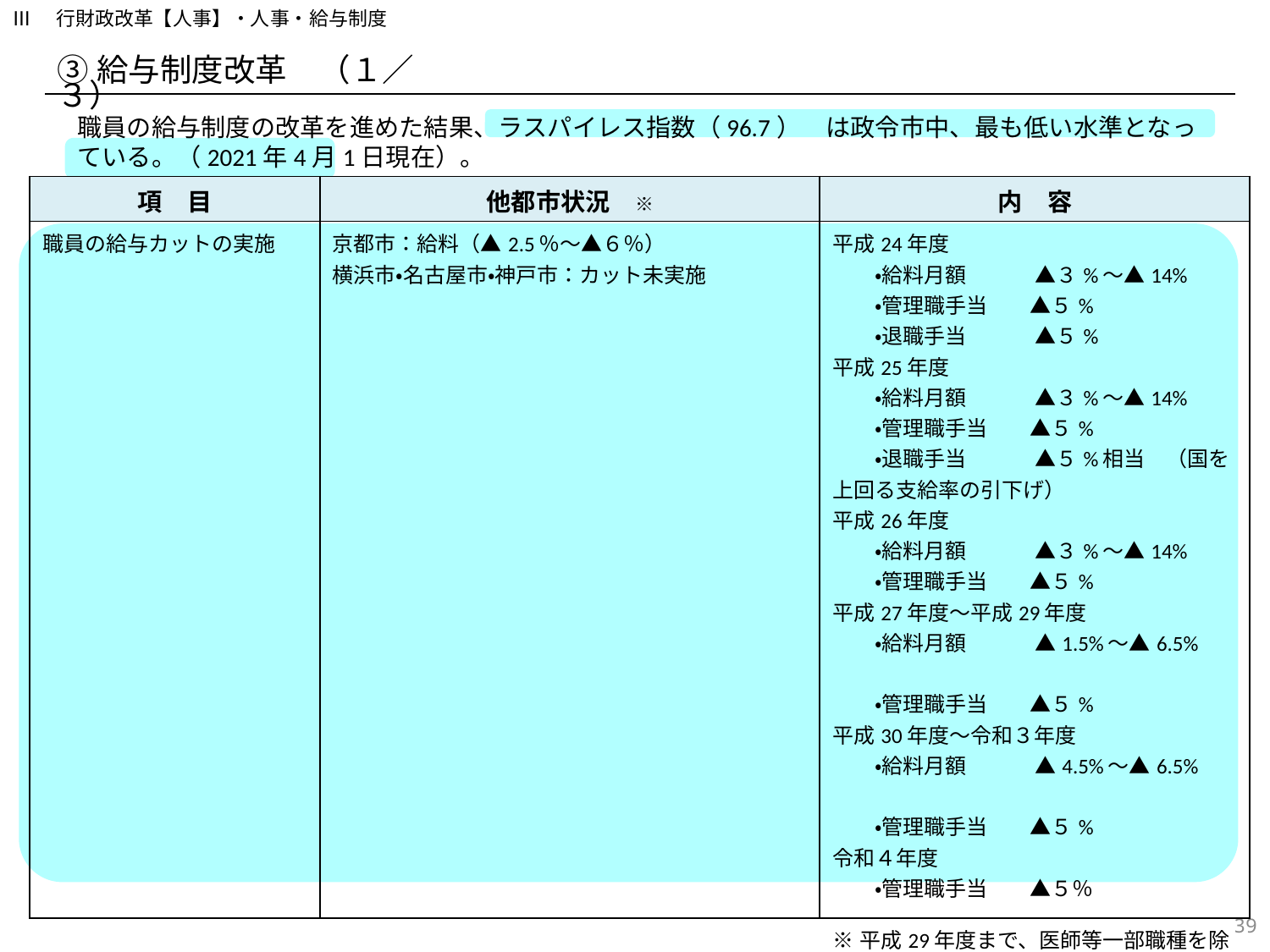

Ⅲ　行財政改革【人事】・人事・給与制度
③給与制度改革　（１／３）
職員の給与制度の改革を進めた結果、ラスパイレス指数（96.7）　は政令市中、最も低い水準となっている。（2021年4月1日現在）。

| 項　目 | 他都市状況　※ | 内　容 |
| --- | --- | --- |
| 職員の給与カットの実施 | 京都市：給料（▲2.5％～▲６％） 横浜市・名古屋市・神戸市：カット未実施 | 平成24年度 　　・給料月額　　　 ▲３%～▲14%　　 　　・管理職手当　　▲５% 　　・退職手当　　　 ▲５% 平成25年度 　　・給料月額　　 　▲３%～▲14%　　 　　・管理職手当　　▲５% 　　・退職手当　　　 ▲５%相当　（国を上回る支給率の引下げ） 平成26年度 　　・給料月額　　 　▲３%～▲14%　　 　　・管理職手当　　▲５% 平成27年度～平成29年度 　　・給料月額　　 　▲1.5%～▲6.5%　　 　　・管理職手当　　▲５% 平成30年度～令和３年度 　　・給料月額　　 　▲4.5%～▲6.5%　　 　　・管理職手当　　▲５% 令和４年度 　　・管理職手当　　▲５％ ※平成29年度まで、医師等一部職種を除く全職員が対象 ※平成30年度から、医師等一部職種を除く部長級以上の職員が対象 |

39